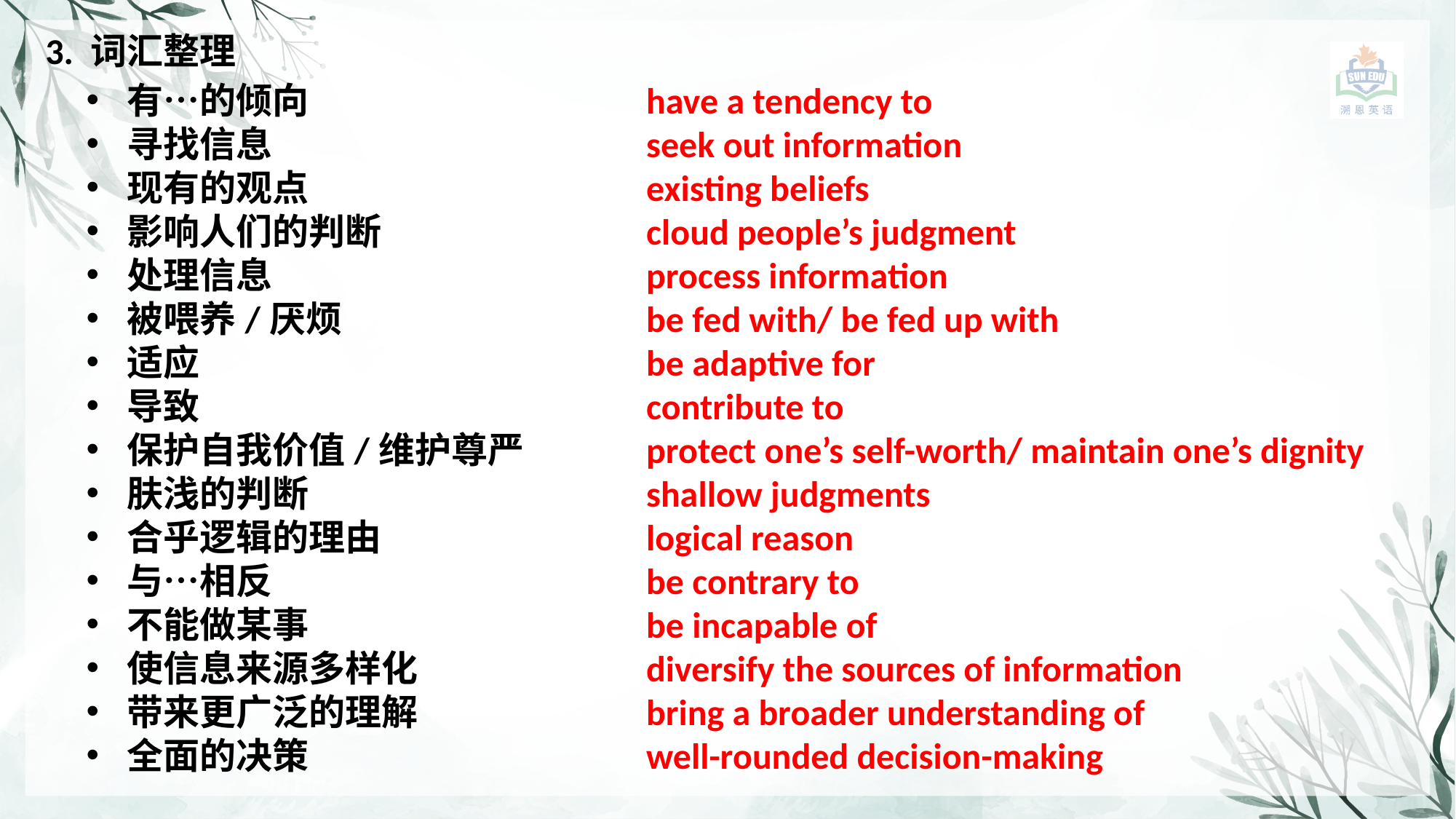

3. 词汇整理

有…的倾向
寻找信息
现有的观点
影响人们的判断
处理信息
被喂养/厌烦
适应
导致
保护自我价值/维护尊严
肤浅的判断
合乎逻辑的理由
与…相反
不能做某事
使信息来源多样化
带来更广泛的理解
全面的决策
have a tendency to
seek out information
existing beliefs
cloud people’s judgment
process information
be fed with/ be fed up with
be adaptive for
contribute to
protect one’s self-worth/ maintain one’s dignity
shallow judgments
logical reason
be contrary to
be incapable of
diversify the sources of information
bring a broader understanding of
well-rounded decision-making